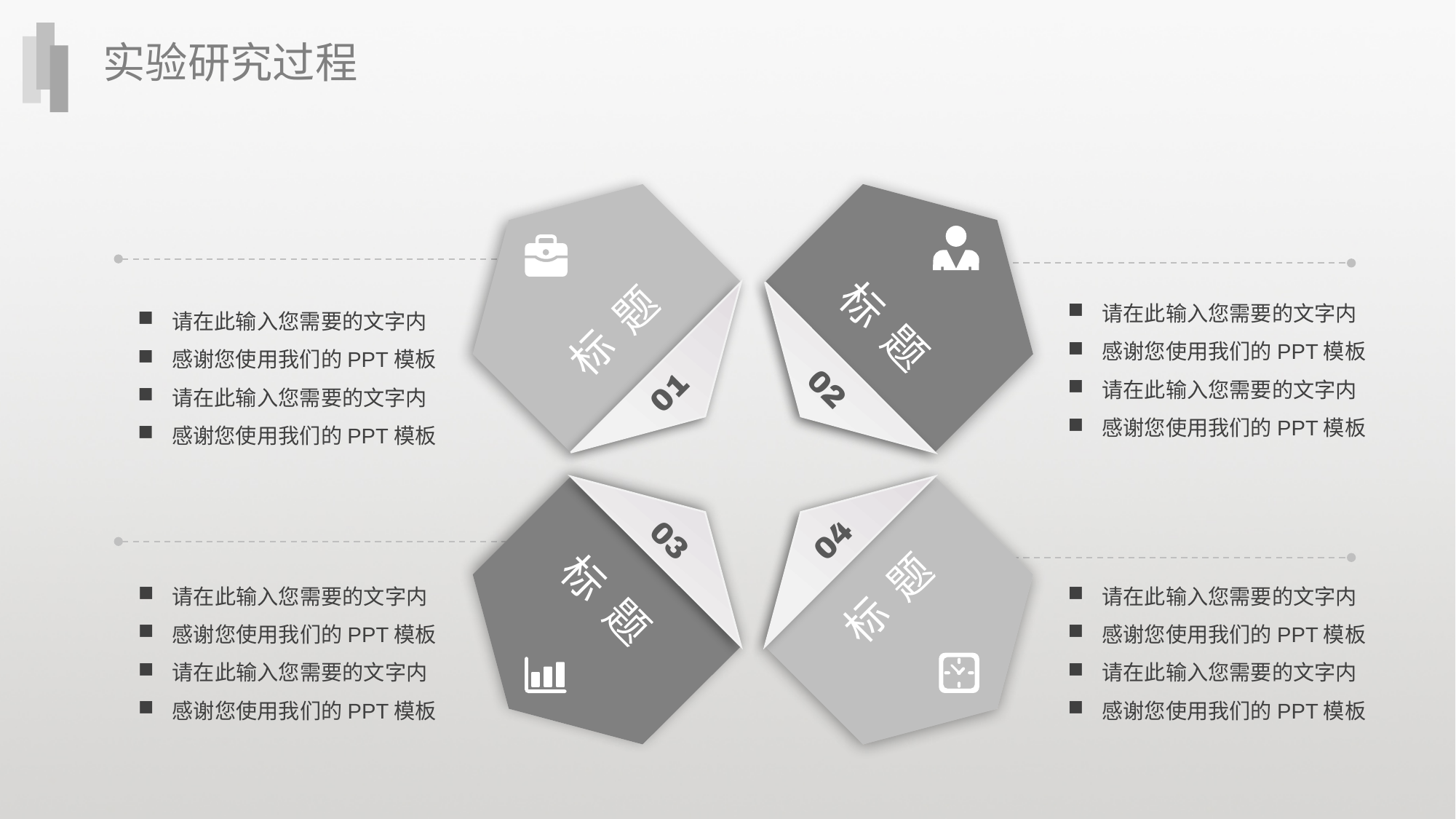

实验研究过程

请在此输入您需要的文字内
感谢您使用我们的PPT模板
请在此输入您需要的文字内
感谢您使用我们的PPT模板
请在此输入您需要的文字内
感谢您使用我们的PPT模板
请在此输入您需要的文字内
感谢您使用我们的PPT模板
标  题
标  题
02
01

03
04

请在此输入您需要的文字内
感谢您使用我们的PPT模板
请在此输入您需要的文字内
感谢您使用我们的PPT模板
请在此输入您需要的文字内
感谢您使用我们的PPT模板
请在此输入您需要的文字内
感谢您使用我们的PPT模板
标  题
标  题